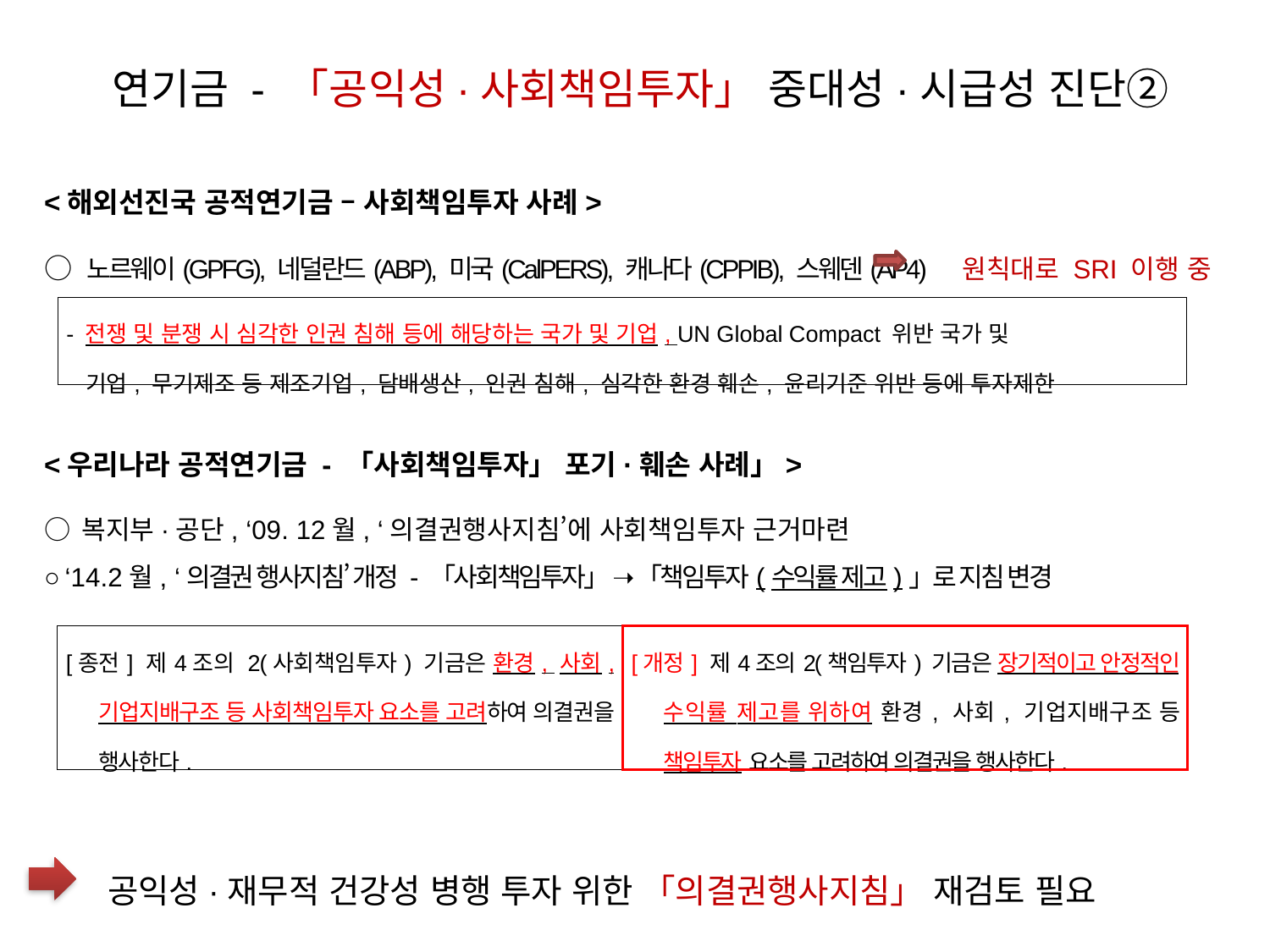

연기금 - 「공익성·사회책임투자」 중대성·시급성 진단②
<해외선진국 공적연기금 – 사회책임투자 사례>

○ 노르웨이(GPFG), 네덜란드(ABP), 미국(CalPERS), 캐나다(CPPIB), 스웨덴(AP4)      원칙대로 SRI 이행 중

<우리나라 공적연기금 - 「사회책임투자」 포기·훼손 사례」>

○ 복지부·공단, ‘09. 12월, ‘의결권행사지침’에 사회책임투자 근거마련
○ ‘14.2월, ‘의결권 행사지침’ 개정 - 「사회책임투자」 ➝ 「책임투자(수익률 제고)」로 지침 변경

| - 전쟁 및 분쟁 시 심각한 인권 침해 등에 해당하는 국가 및 기업, UN Global Compact 위반 국가 및 기업, 무기제조 등 제조기업, 담배생산, 인권 침해, 심각한 환경 훼손, 윤리기준 위반 등에 투자제한 |
| --- |
| [종전] 제4조의 2(사회책임투자) 기금은 환경, 사회, 기업지배구조 등 사회책임투자 요소를 고려하여 의결권을 행사한다. | [개정] 제4조의2(책임투자) 기금은 장기적이고 안정적인 수익률 제고를 위하여 환경, 사회, 기업지배구조 등 책임투자 요소를 고려하여 의결권을 행사한다. |
| --- | --- |
공익성·재무적 건강성 병행 투자 위한 「의결권행사지침」 재검토 필요